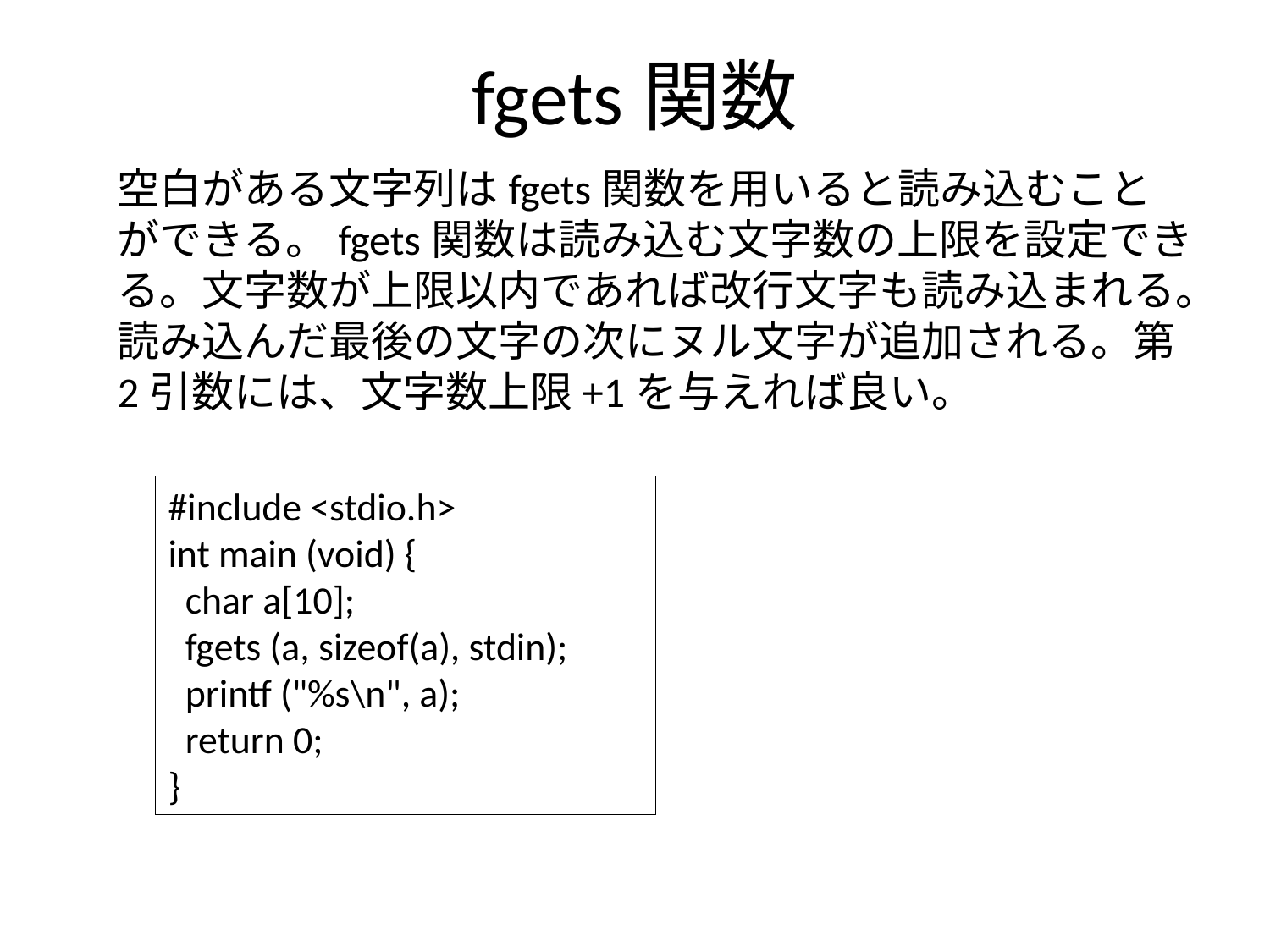

# fgets関数
空白がある文字列はfgets関数を用いると読み込むことができる。fgets関数は読み込む文字数の上限を設定できる。文字数が上限以内であれば改行文字も読み込まれる。読み込んだ最後の文字の次にヌル文字が追加される。第2引数には、文字数上限+1を与えれば良い。
#include <stdio.h>
int main (void) {
  char a[10];
  fgets (a, sizeof(a), stdin);
  printf ("%s\n", a);
  return 0;
}